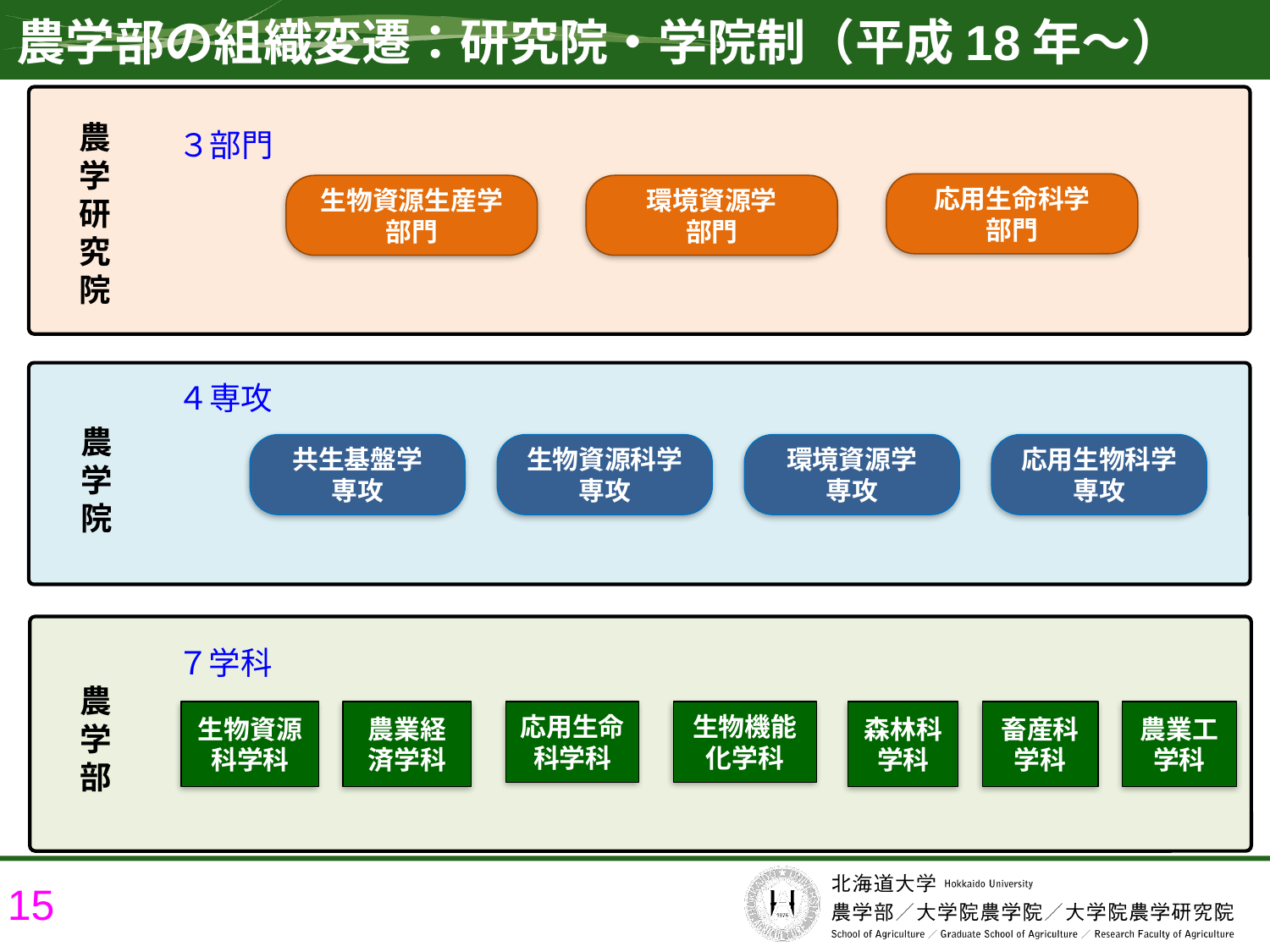

農学部の組織変遷：研究院・学院制（平成18年〜）

農学研究院
３部門
応用生命科学
部門
生物資源生産学
部門
環境資源学
部門

４専攻
農学院
共生基盤学
専攻
生物資源科学専攻
環境資源学
専攻
応用生物科学専攻
生物機能化学科

７学科
農学部
生物資源科学科
農業経済学科
応用生命科学科
生物機能化学科
森林科学科
畜産科学科
農業工学科
15